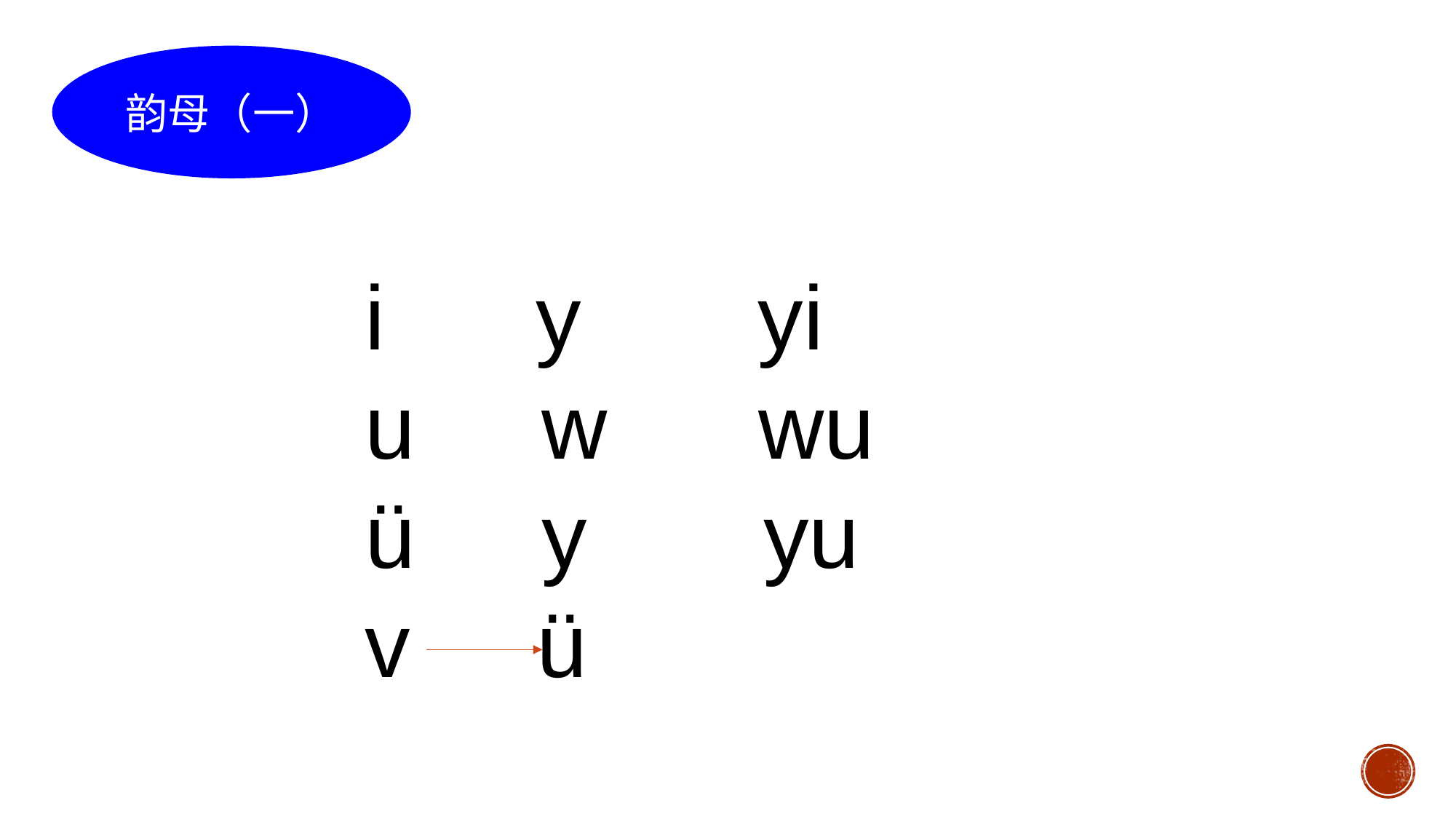

韵母（一）
i      y       yi
u     w      wu
ü     y       yu
v     ü